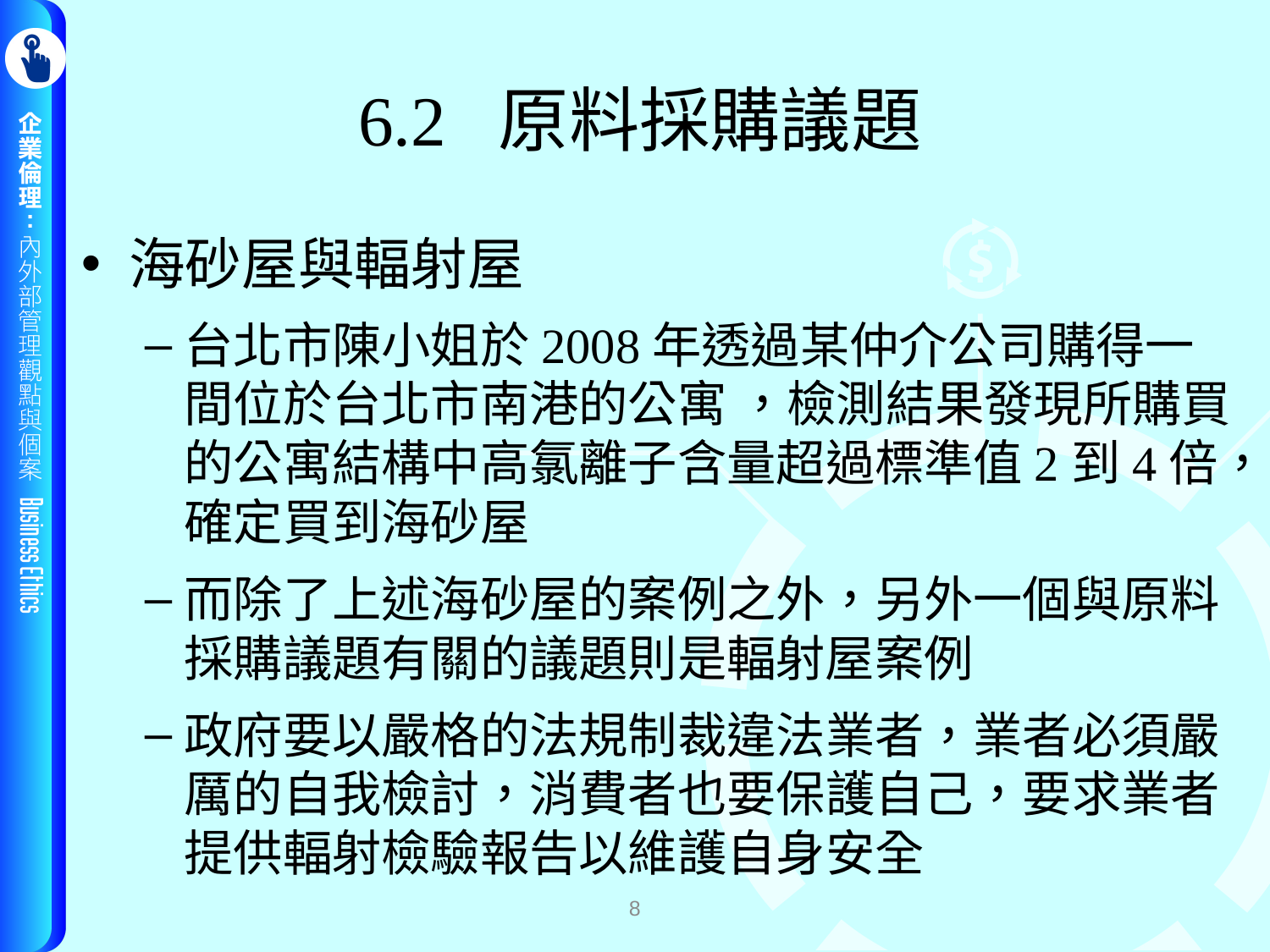

# 6.2  原料採購議題
海砂屋與輻射屋
台北市陳小姐於2008年透過某仲介公司購得一間位於台北市南港的公寓 ，檢測結果發現所購買的公寓結構中高氯離子含量超過標準值2到4倍，確定買到海砂屋
而除了上述海砂屋的案例之外，另外一個與原料採購議題有關的議題則是輻射屋案例
政府要以嚴格的法規制裁違法業者，業者必須嚴厲的自我檢討，消費者也要保護自己，要求業者提供輻射檢驗報告以維護自身安全
8